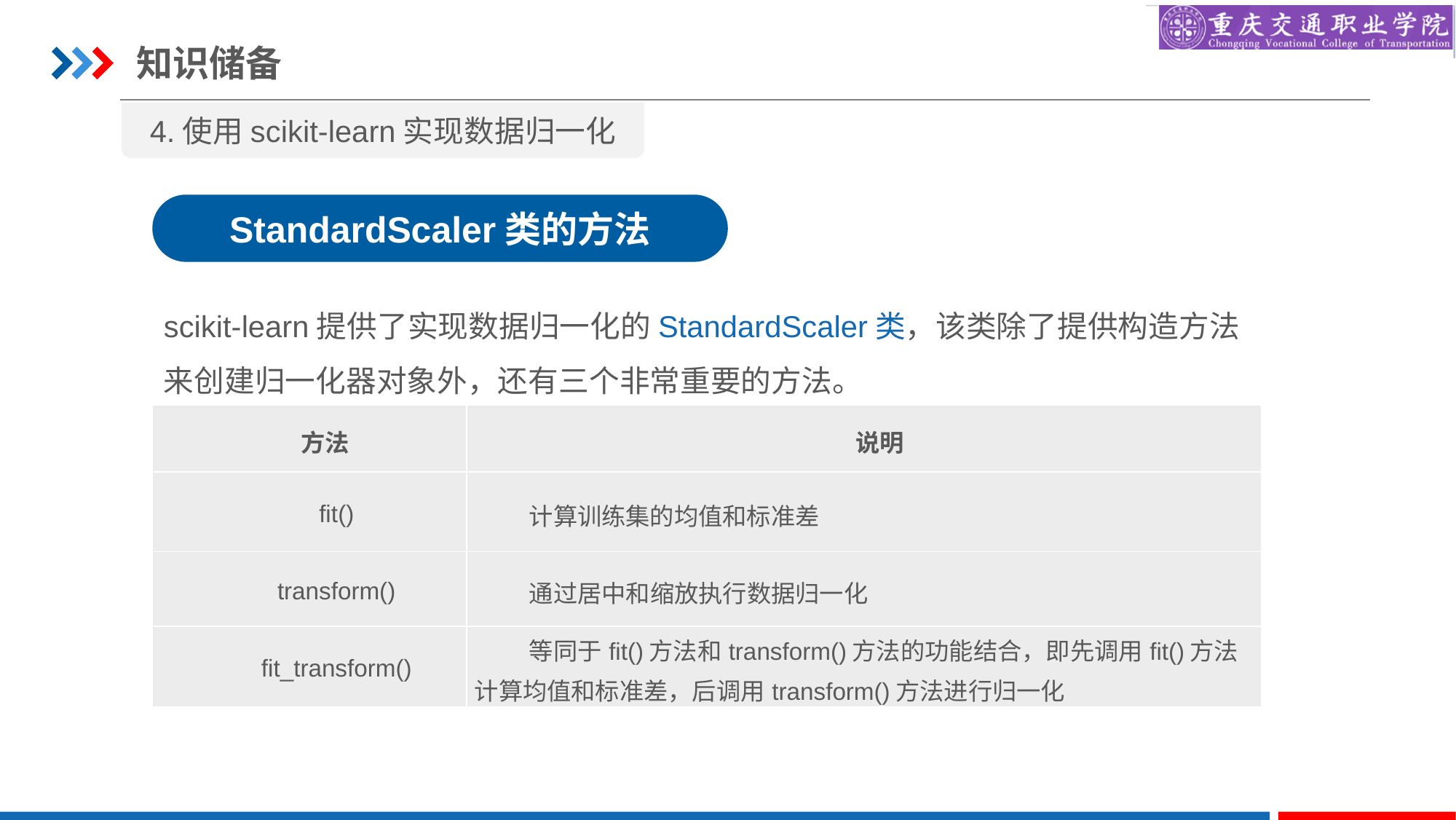

知识储备

4.使用scikit-learn实现数据归一化
StandardScaler类的方法
scikit-learn提供了实现数据归一化的StandardScaler类，该类除了提供构造方法来创建归一化器对象外，还有三个非常重要的方法。
| 方法 | 说明 |
| --- | --- |
| fit() | 计算训练集的均值和标准差 |
| transform() | 通过居中和缩放执行数据归一化 |
| fit\_transform() | 等同于fit()方法和transform()方法的功能结合，即先调用fit()方法计算均值和标准差，后调用transform()方法进行归一化 |